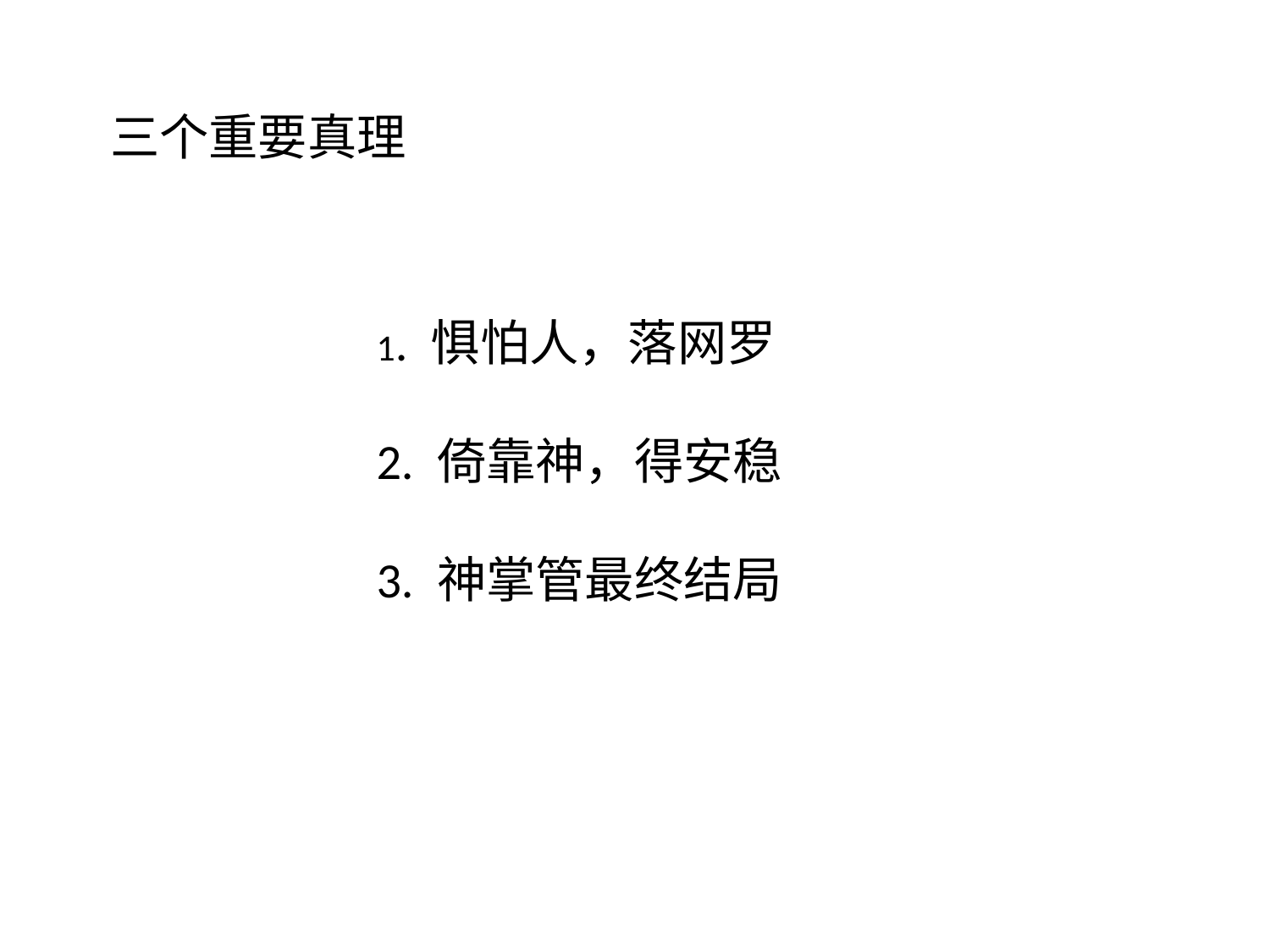

三个重要真理
1. 惧怕人，落网罗
2. 倚靠神，得安稳
3. 神掌管最终结局